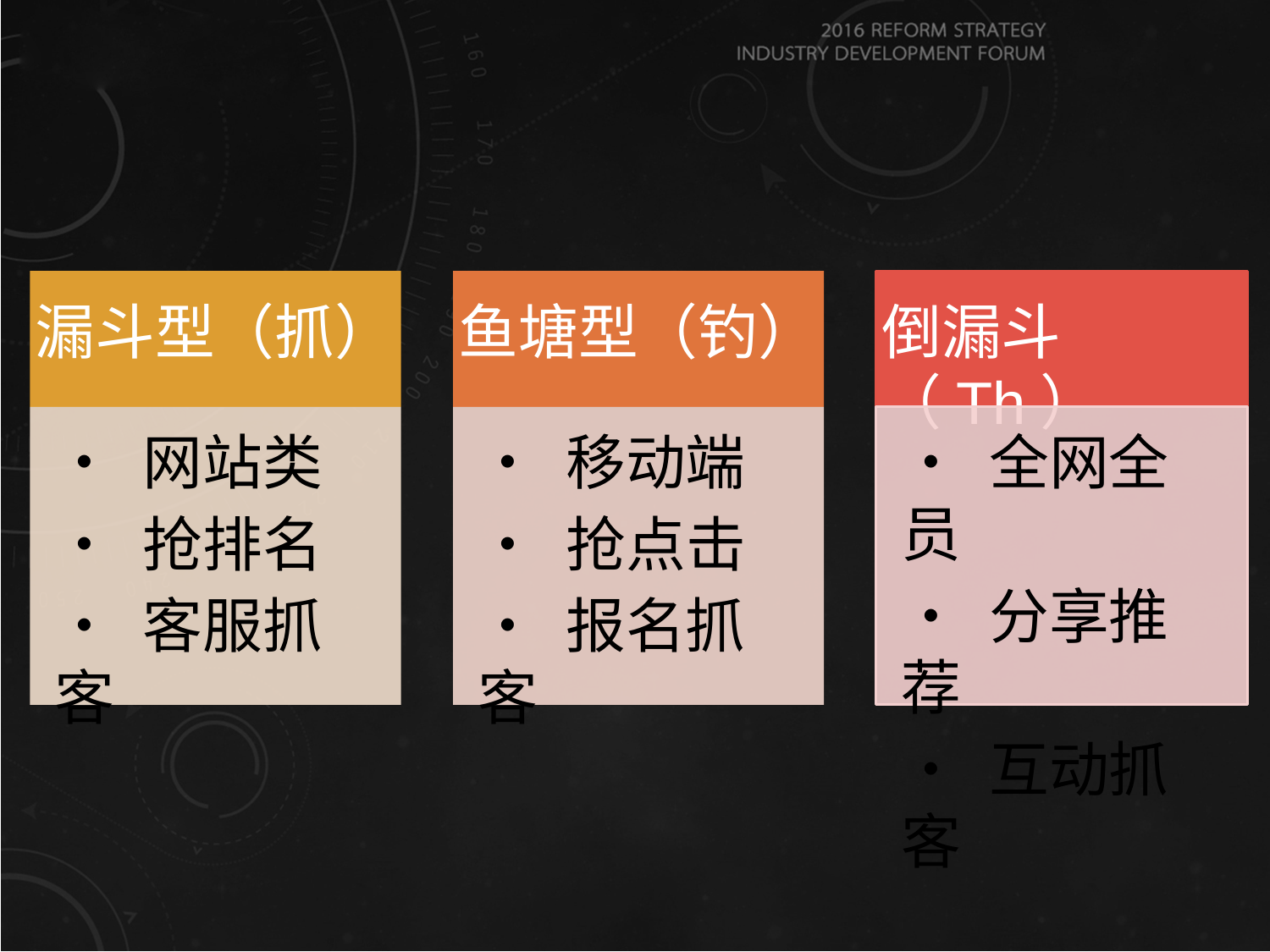

漏斗型（抓）
鱼塘型（钓）
倒漏斗（Th）

• 网站类
• 抢排名
• 客服抓客
• 移动端
• 抢点击
• 报名抓客
• 全网全员
• 分享推荐
• 互动抓客